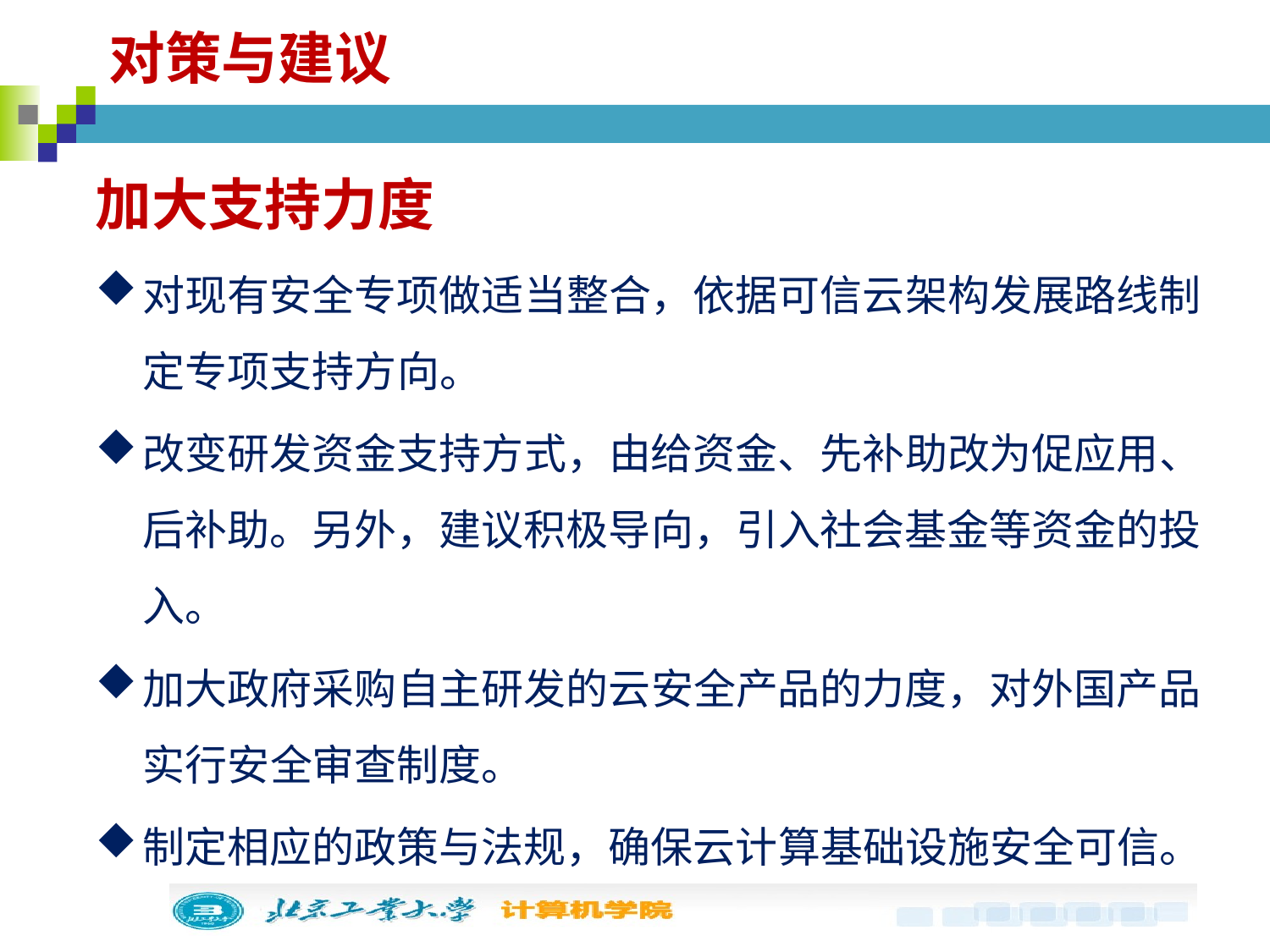

对策与建议
加大支持力度
对现有安全专项做适当整合，依据可信云架构发展路线制定专项支持方向。
改变研发资金支持方式，由给资金、先补助改为促应用、后补助。另外，建议积极导向，引入社会基金等资金的投入。
加大政府采购自主研发的云安全产品的力度，对外国产品实行安全审查制度。
制定相应的政策与法规，确保云计算基础设施安全可信。